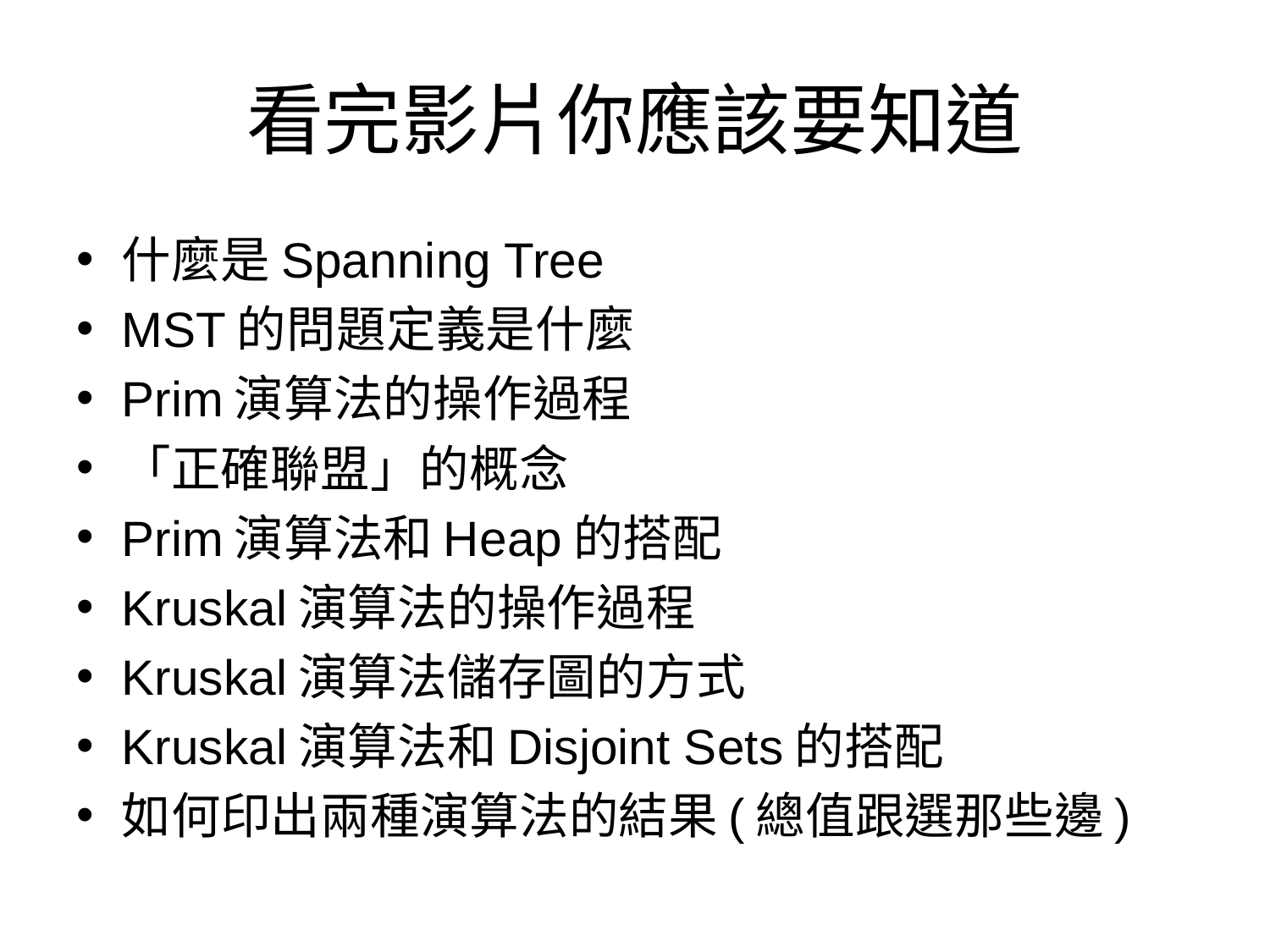

# 看完影片你應該要知道
什麼是Spanning Tree
MST的問題定義是什麼
Prim演算法的操作過程
「正確聯盟」的概念
Prim演算法和Heap的搭配
Kruskal演算法的操作過程
Kruskal演算法儲存圖的方式
Kruskal演算法和Disjoint Sets的搭配
如何印出兩種演算法的結果(總值跟選那些邊)